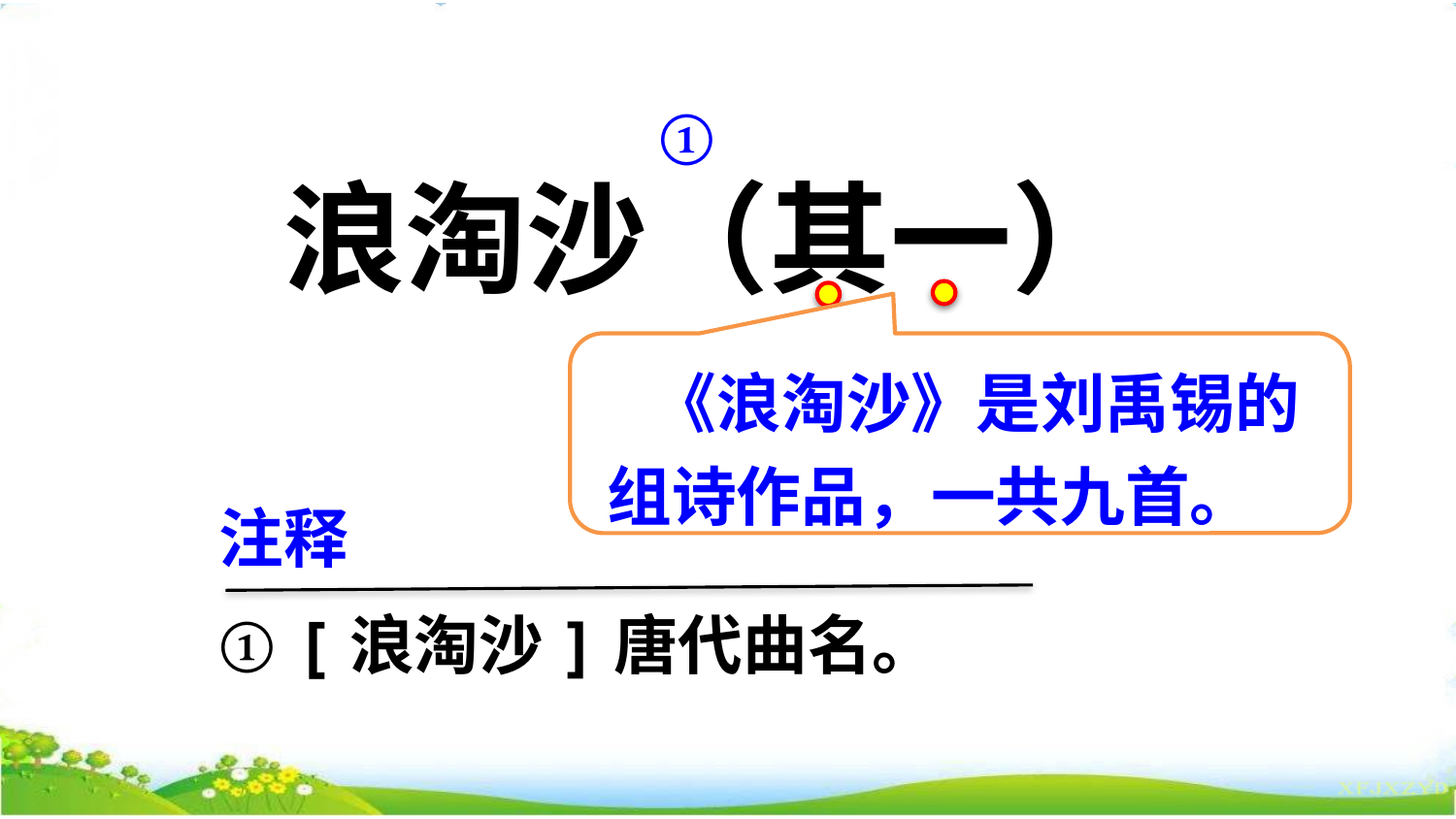

①
仅在淘宝销售
浪淘沙（其一）
小凤教学
仅在淘宝店铺销售：https://shop488691149.taobao.com
仅在淘宝销售
https://shop488691149.taobao.com
小凤教学资源店
微信：XFJXZYD
小凤教学
小凤教学
小凤教学
仅在淘宝店铺销售：https://shop488691149.taobao.com
小凤教学
https://shop488691149.taobao.com
小凤教学资源店
小凤教学资源店
小凤教学资源店
微信：XFJXZYD
小凤教学资源店
小凤教学
微信：XFJXZYD
小凤教学
小凤教学
小凤教学
小凤教学资源店
小凤教学资源店
小凤教学资源店
微信：XFJXZYD
小凤教学
https://shop488691149.taobao.com
微信：XFJXZYD
小凤教学资源店
微信：XFJXZYD
微信：XFJXZYD
小凤教学
https://shop488691149.taobao.com
微信：XFJXZYD
小凤教学资源店
微信：XFJXZYD
小凤教学
https://shop488691149.taobao.com
小凤教学资源店
https://shop488691149.taobao.com
微信：XFJXZYD
微信：XFJXZYD
小凤教学
https://shop488691149.taobao.com
小凤教学资源店
盗用小凤课件可耻
小凤教学资源店
微信：XFJXZYD
小凤教学资源店
小凤教学
https://shop488691149.taobao.com
小凤教学资源店
小凤教学
https://shop488691149.taobao.com
https://shop488691149.taobao.com
https://shop488691149.taobao.com
https://shop488691149.taobao.com
小凤教学资源店
盗用小凤课件可耻
小凤教学资源店
https://shop488691149.taobao.com
小凤教学资源店
小凤教学资源店
小凤教学
微信：XFJXZYD
https://shop488691149.taobao.com
https://shop488691149.taobao.com
小凤教学资源店
小凤制作
微信：XFJXZYD
小凤教学
https://shop488691149.taobao.com
小凤教学资源店
https://shop488691149.taobao.com

小凤制作
小凤教学
小凤教学资源店
小凤教学
https://shop488691149.taobao.com
https://shop488691149.taobao.com
https://shop488691149.taobao.com
小凤教学
小凤教学资源店
鄙视盗用小凤课件
小凤教学资源店
https://shop488691149.taobao.com
https://shop488691149.taobao.com

  《浪淘沙》是刘禹锡的组诗作品，一共九首。
https://shop488691149.taobao.com
小凤教学资源店
鄙视盗用小凤课件
小凤教学资源店
https://shop488691149.taobao.com
微信：XFJXZYD
小凤教学
小凤教学
https://shop488691149.taobao.com
微信：XFJXZYD
小凤教学
小凤教学
小凤教学资源店
小凤教学资源店
唯一店铺
小凤教学资源店
https://shop488691149.taobao.com
https://shop488691149.taobao.com
小凤教学
小凤教学资源店
小凤教学资源店
唯一店铺
微信：XFJXZYD
小凤教学资源店
https://shop488691149.taobao.com
小凤教学
鄙视盗用小凤课件
https://shop488691149.taobao.com
盗用小凤课件可耻
微信：XFJXZYD
微信：XFJXZYD
小凤教学
小凤教学
鄙视盗用小凤课件
https://shop488691149.taobao.com
https://shop488691149.taobao.com
小凤教学
盗用小凤课件可耻
淘宝店铺https://shop488691149.taobao.com
微信：XFJXZYD
小凤教学
小凤教学
小凤教学
微信：XFJXZYD
https://shop488691149.taobao.com
小凤教学资源店
https://shop488691149.taobao.com
小凤教学
淘宝店铺https://shop488691149.taobao.com
微信：XFJXZYD
小凤教学
小凤教学资源店
小凤教学
微信：XFJXZYD
小凤教学资源店
https://shop488691149.taobao.com
小凤教学
微信：XFJXZYD
小凤教学
小凤教学资源店
https://shop488691149.taobao.com
淘宝店铺：小凤教学资源店
注释

小凤教学
小凤教学资源店
https://shop488691149.taobao.com
淘宝店铺：小凤教学资源店
小凤教学资源店
微信：XFJXZYD
微信：XFJXZYD
小凤教学资源店
盗用小凤课件可耻
鄙视盗用小凤课件
小凤教学资源店
小凤教学资源店
小凤教学资源店
小凤教学资源店
小凤教学资源店
微信：XFJXZYD
微信：XFJXZYD
小凤教学资源店
盗用小凤课件可耻
微信：XFJXZYD
鄙视盗用小凤课件
小凤教学资源店
小凤教学资源店
小凤教学资源店
小凤教学资源店
小凤教学资源店
小凤教学资源店
小凤教学
小凤教学
微信：XFJXZYD
小凤教学资源店
小凤教学
小凤教学
小凤教学
盗用小凤课件可耻
①
[浪淘沙]唐代曲名。
小凤教学
盗用小凤课件可耻
淘宝店铺：https://shop488691149.taobao.com
淘宝唯一店铺：https://shop488691149.taobao.com
淘宝店铺：https://shop488691149.taobao.com
淘宝唯一店铺：https://shop488691149.taobao.com